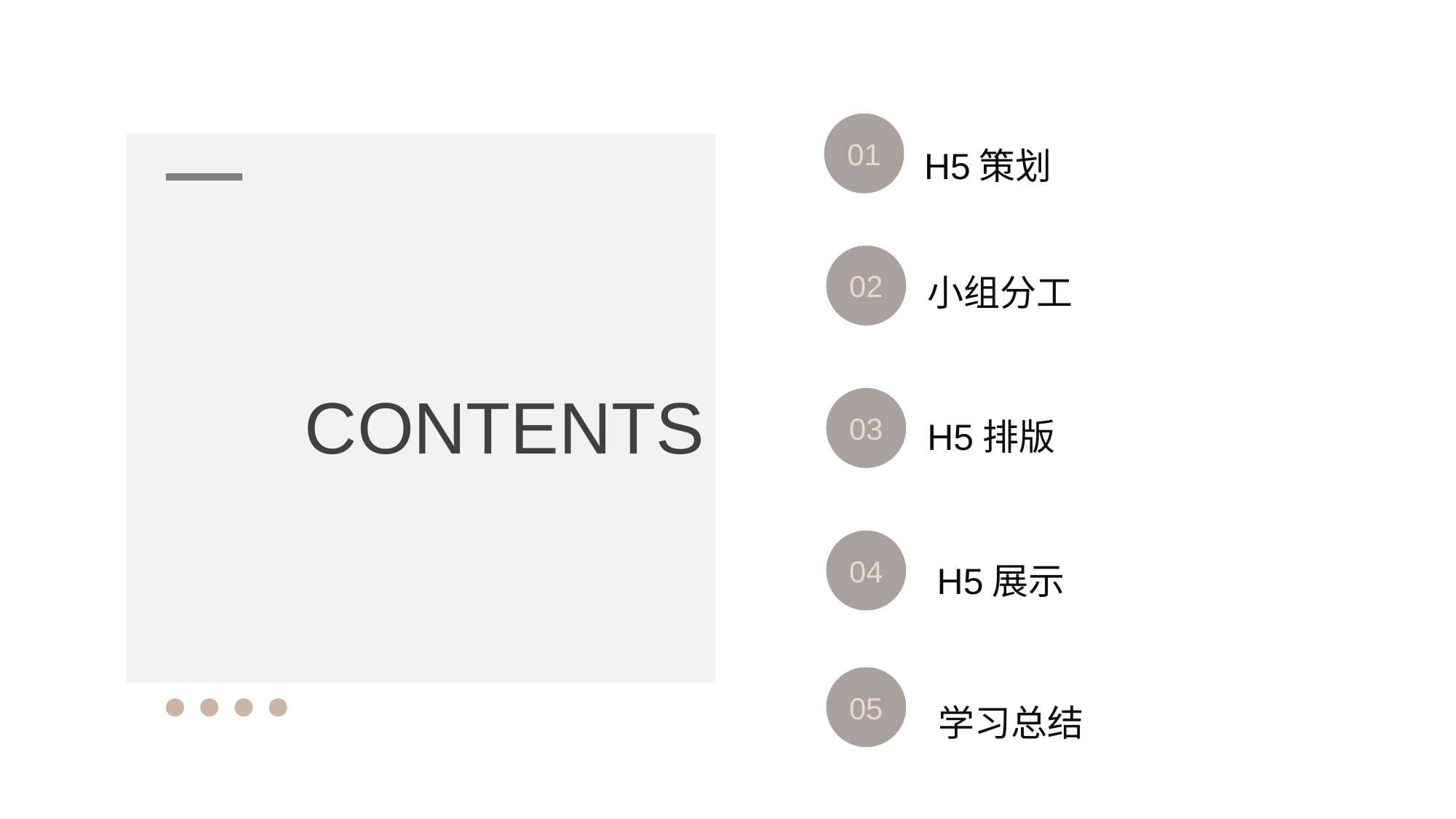

01
H5策划

小组分工
02
CONTENTS
H5排版
03
H5展示
04
05
学习总结